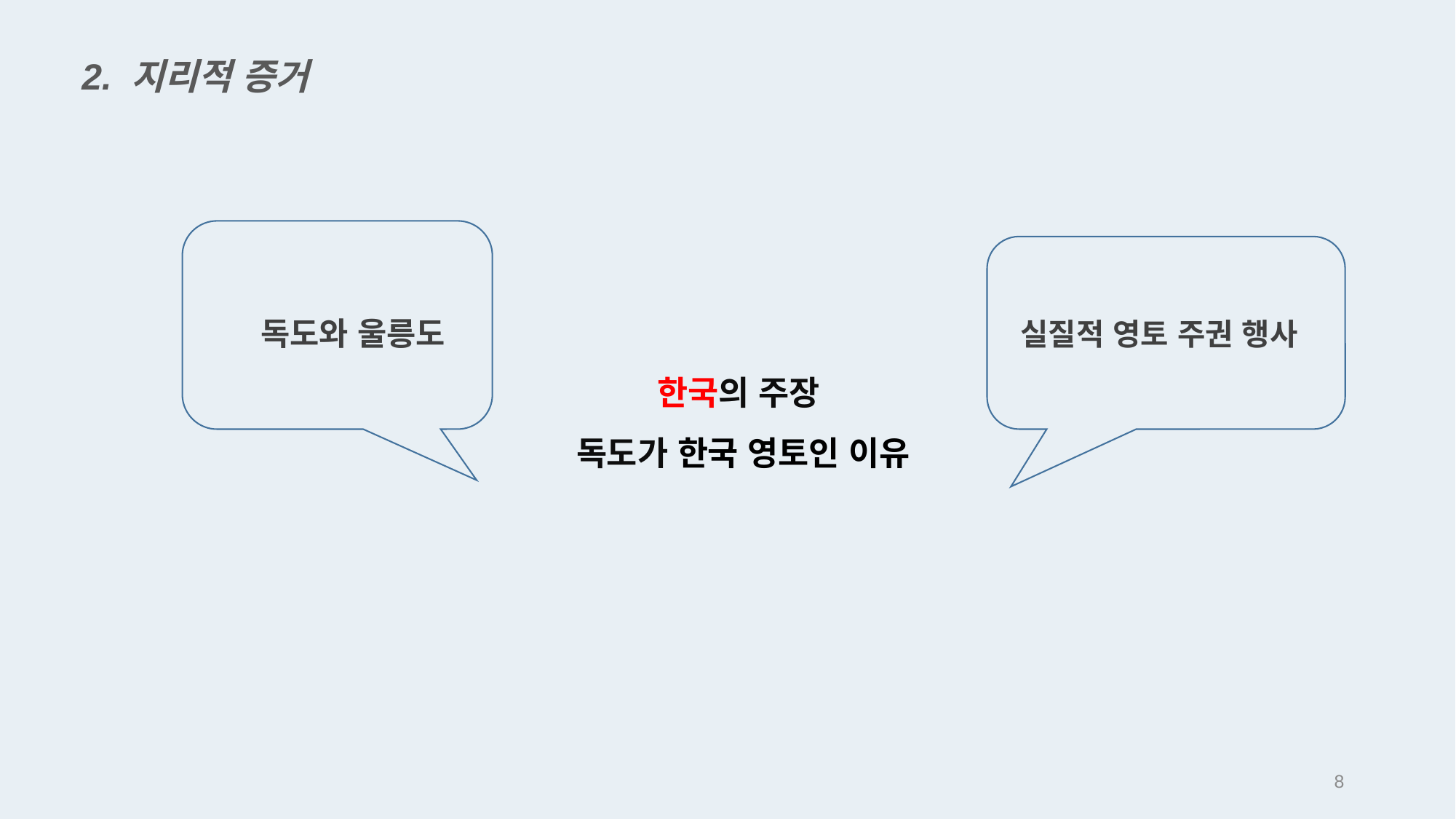

2. 지리적 증거

독도와 울릉도
실질적 영토 주권 행사
한국의 주장
독도가 한국 영토인 이유
8